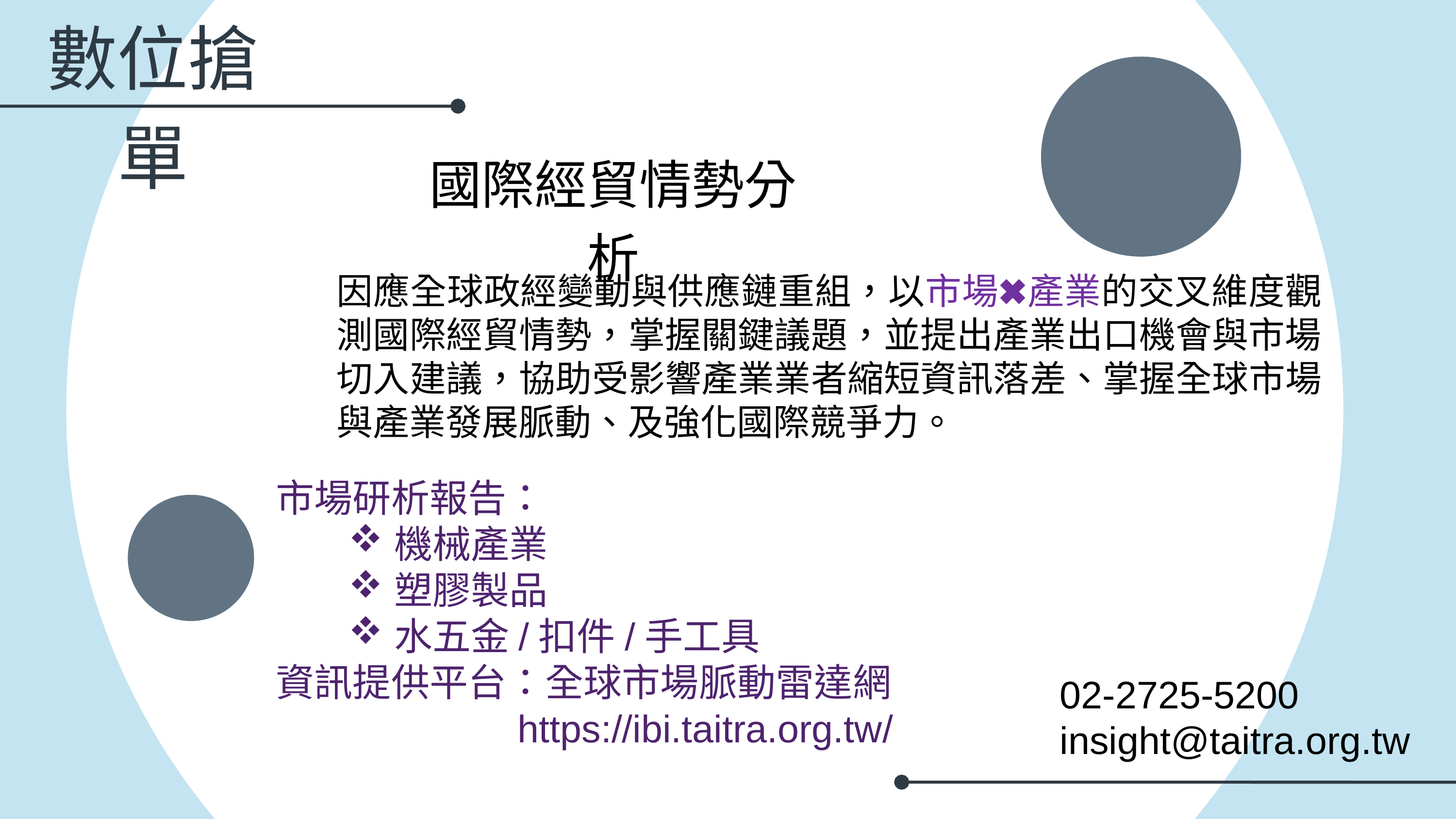

數位搶單

國際經貿情勢分析
因應全球政經變動與供應鏈重組，以市場✖產業的交叉維度觀測國際經貿情勢，掌握關鍵議題，並提出產業出口機會與市場切入建議，協助受影響產業業者縮短資訊落差、掌握全球市場與產業發展脈動、及強化國際競爭力。
市場研析報告：
機械產業
塑膠製品
水五金/扣件/手工具
資訊提供平台：全球市場脈動雷達網
                           https://ibi.taitra.org.tw/

02-2725-5200
insight@taitra.org.tw